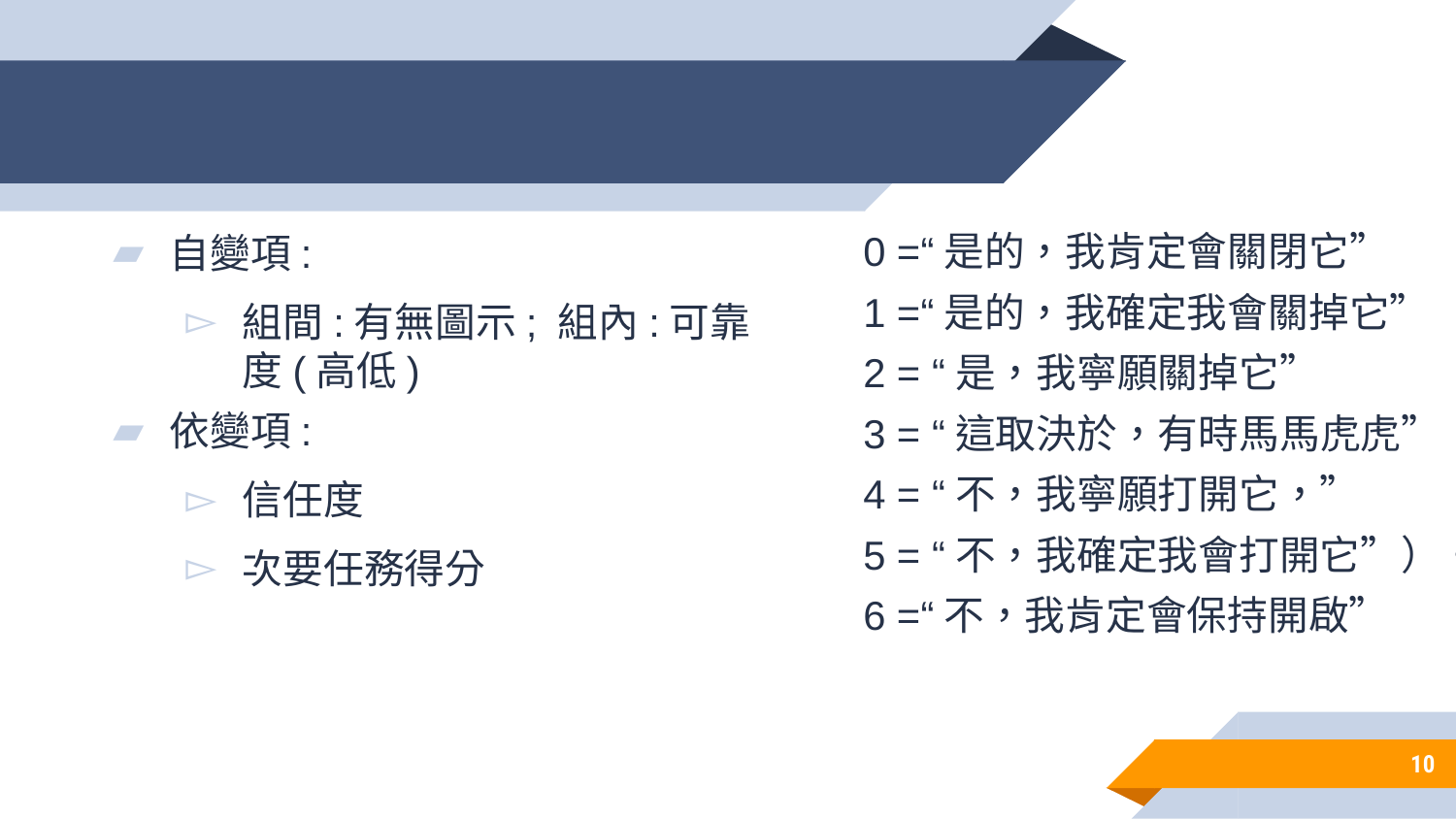

#

自變項:
組間:有無圖示; 組內:可靠度(高低)
依變項:
信任度
次要任務得分
0 =“是的，我肯定會關閉它”
1 =“是的，我確定我會關掉它”
2 = “是，我寧願關掉它”
3 = “這取決於，有時馬馬虎虎”
4 = “不，我寧願打開它，”
5 = “不，我確定我會打開它”）。
6 =“不，我肯定會保持開啟”

10